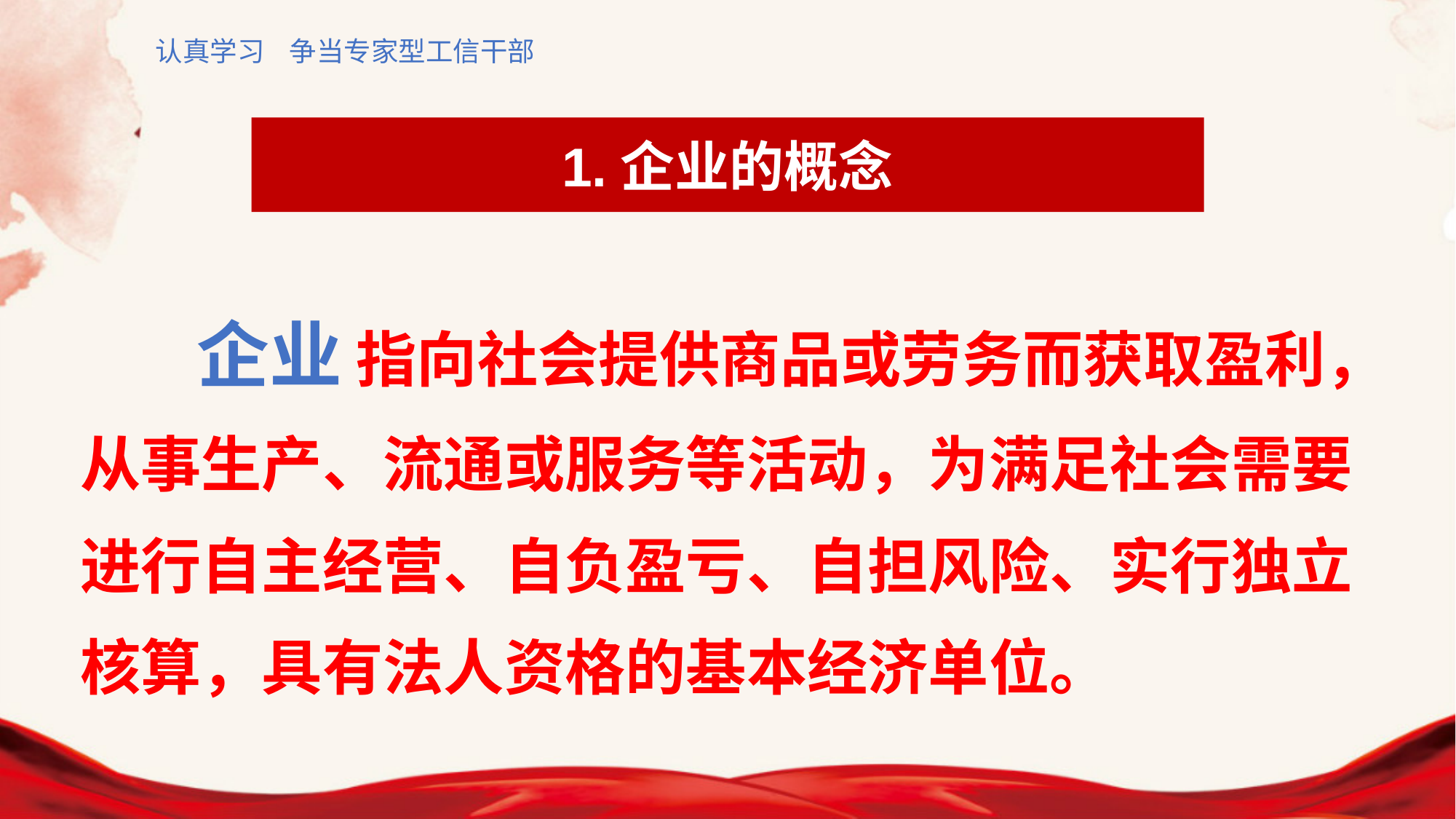

认真学习    争当专家型工信干部
1.企业的概念
      企业 指向社会提供商品或劳务而获取盈利，从事生产、流通或服务等活动，为满足社会需要进行自主经营、自负盈亏、自担风险、实行独立核算，具有法人资格的基本经济单位。